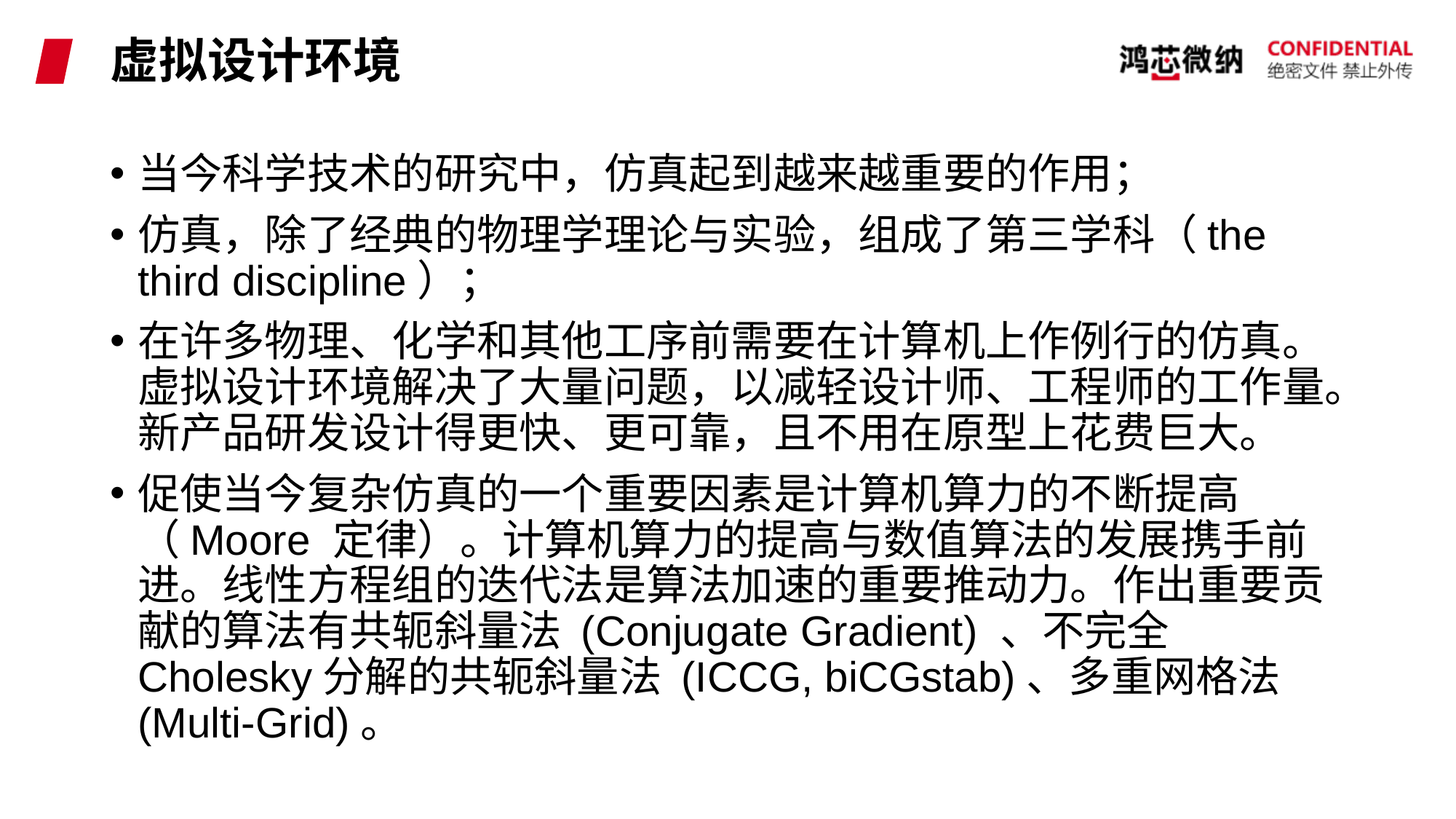

# 虚拟设计环境
当今科学技术的研究中，仿真起到越来越重要的作用；
仿真，除了经典的物理学理论与实验，组成了第三学科（the third discipline）；
在许多物理、化学和其他工序前需要在计算机上作例行的仿真。虚拟设计环境解决了大量问题，以减轻设计师、工程师的工作量。新产品研发设计得更快、更可靠，且不用在原型上花费巨大。
促使当今复杂仿真的一个重要因素是计算机算力的不断提高（Moore 定律）。计算机算力的提高与数值算法的发展携手前进。线性方程组的迭代法是算法加速的重要推动力。作出重要贡献的算法有共轭斜量法 (Conjugate Gradient) 、不完全Cholesky分解的共轭斜量法 (ICCG, biCGstab)、多重网格法 (Multi-Grid)。